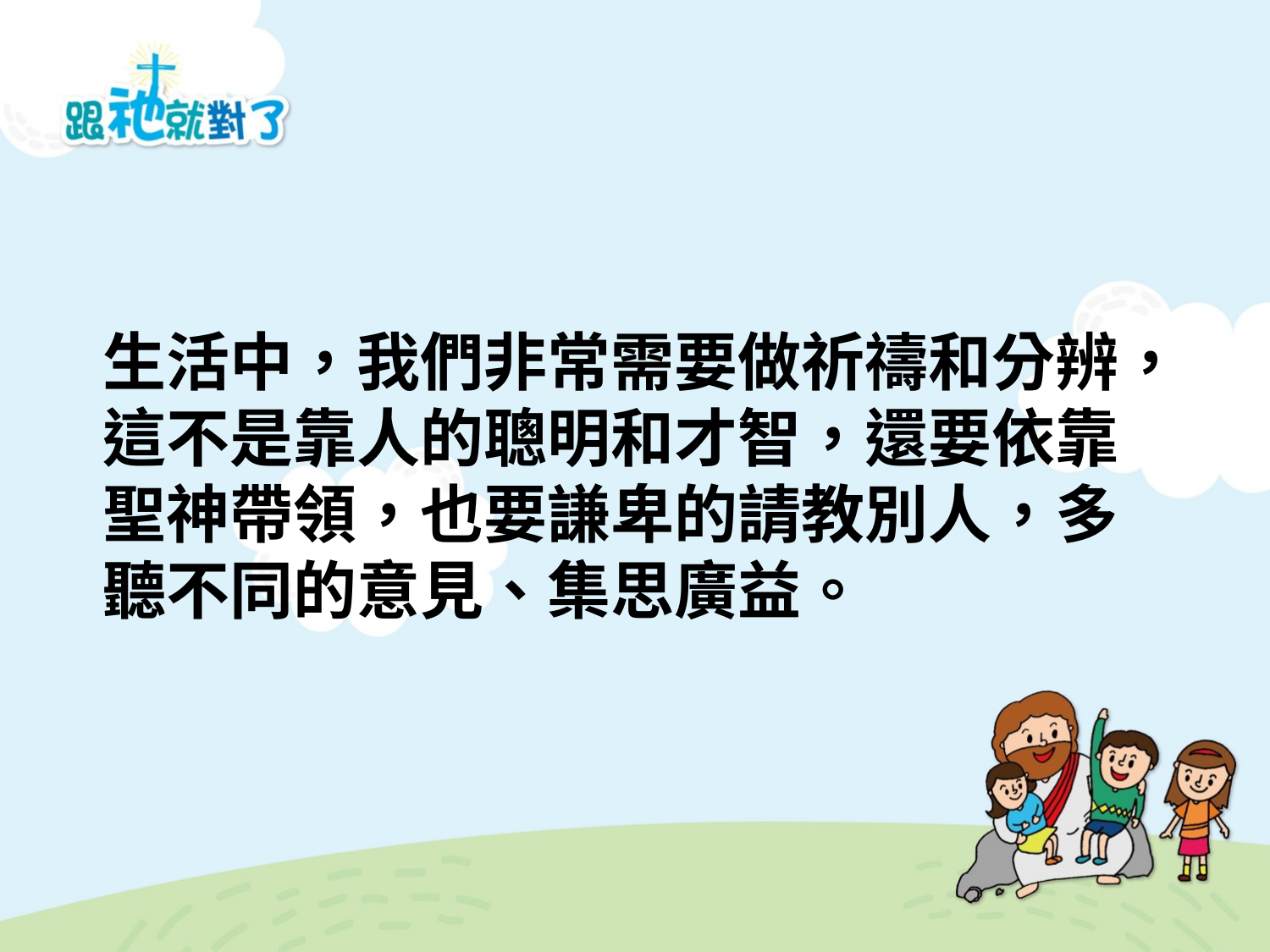

生活中，我們非常需要做祈禱和分辨，這不是靠人的聰明和才智，還要依靠聖神帶領，也要謙卑的請教別人，多聽不同的意見、集思廣益。